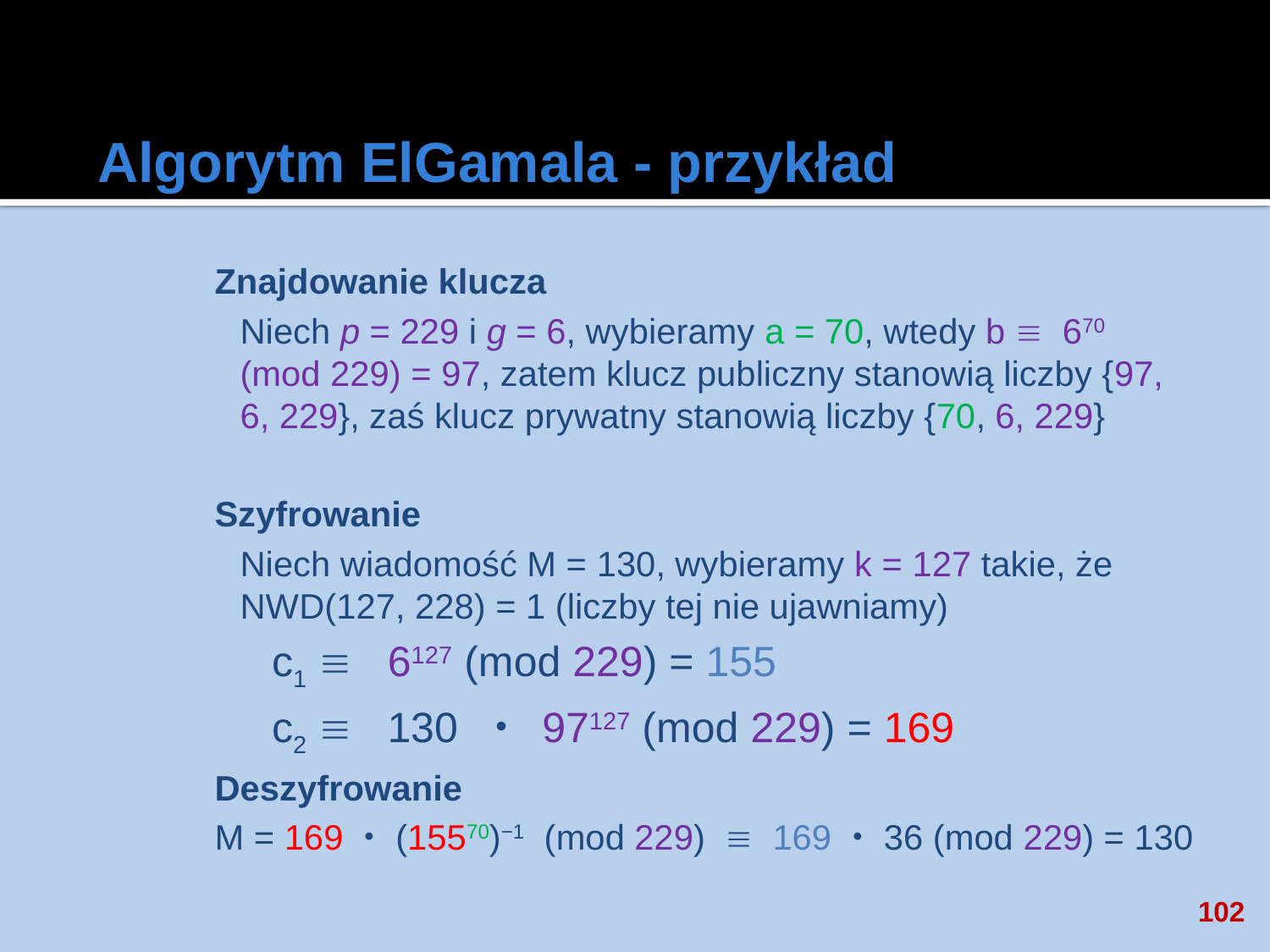

# Algorytm ElGamala - przykład
Znajdowanie klucza
	Niech p = 229 i g = 6, wybieramy a = 70, wtedy b ≡  670 (mod 229) = 97, zatem klucz publiczny stanowią liczby {97, 6, 229}, zaś klucz prywatny stanowią liczby {70, 6, 229}

Szyfrowanie
	Niech wiadomość M = 130, wybieramy k = 127 takie, że NWD(127, 228) = 1 (liczby tej nie ujawniamy)
c1 ≡   6127 (mod 229) = 155
c2 ≡   130 ・ 97127 (mod 229) = 169
Deszyfrowanie
M = 169・(15570)−1  (mod 229)  ≡  169・36 (mod 229) = 130